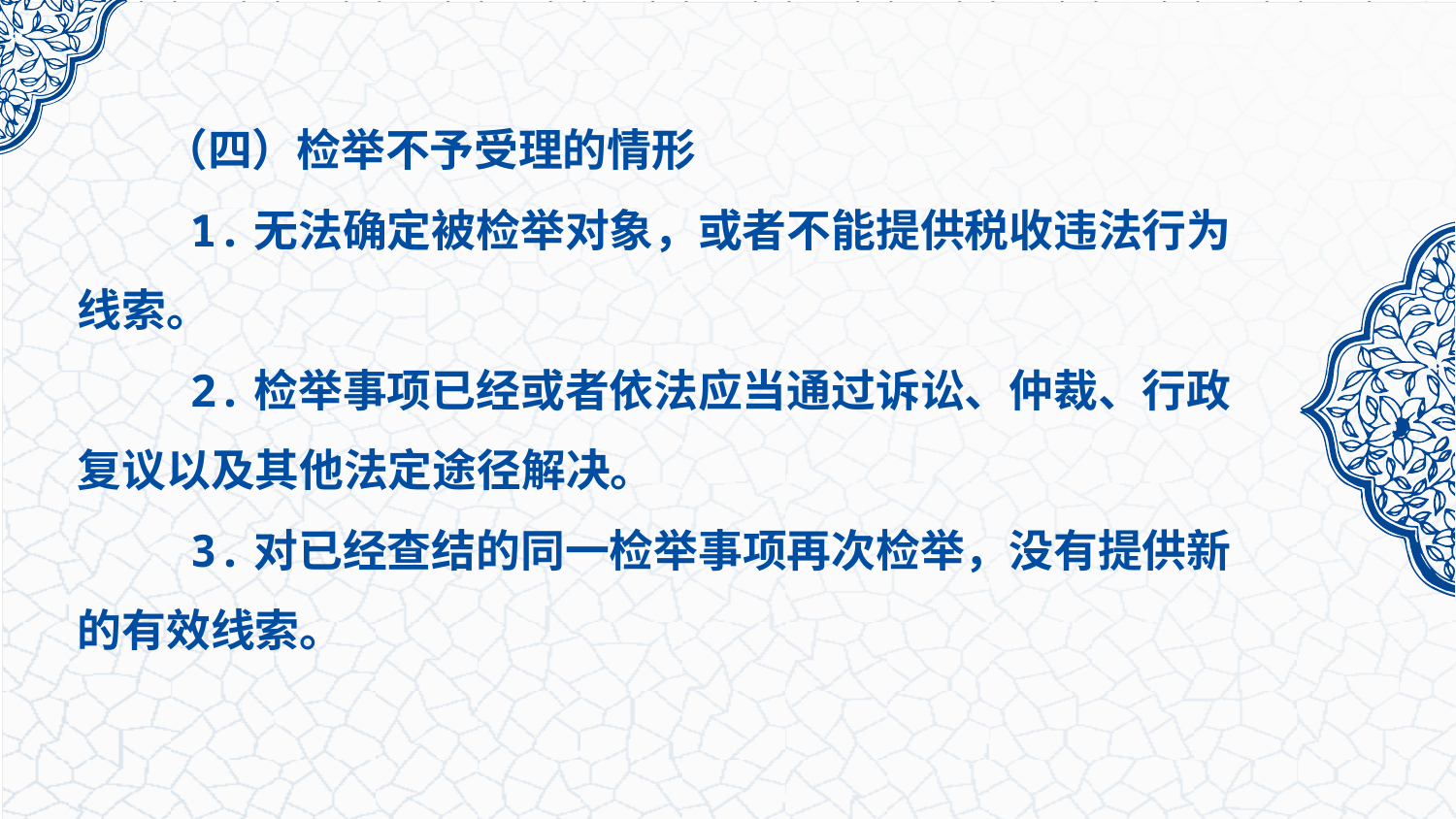

（四）检举不予受理的情形
 1.无法确定被检举对象，或者不能提供税收违法行为线索。
 2.检举事项已经或者依法应当通过诉讼、仲裁、行政复议以及其他法定途径解决。
 3.对已经查结的同一检举事项再次检举，没有提供新的有效线索。